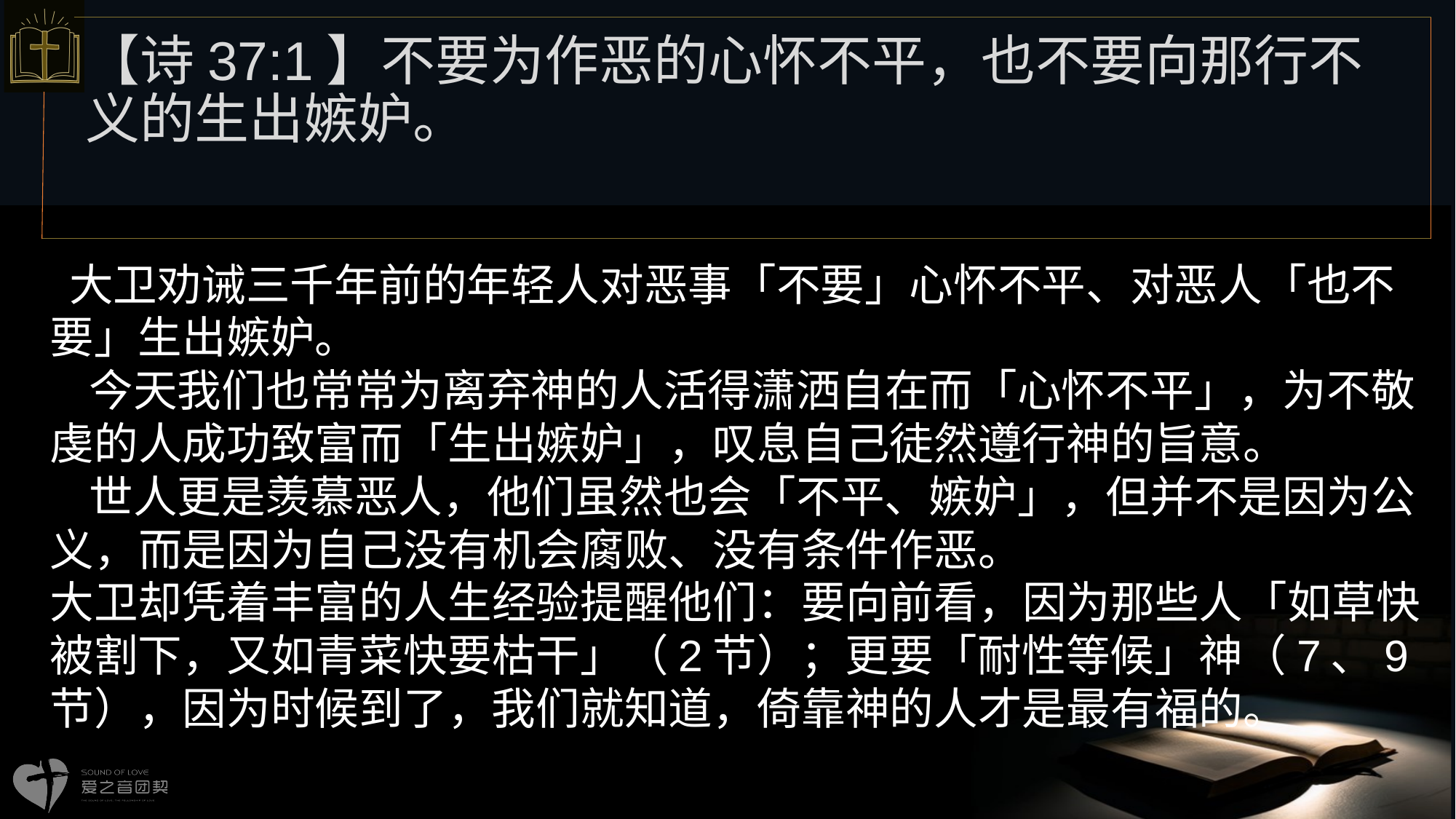

【诗37:1】不要为作恶的心怀不平，也不要向那行不义的生出嫉妒。
# 大卫劝诫三千年前的年轻人对恶事「不要」心怀不平、对恶人「也不要」生出嫉妒。 今天我们也常常为离弃神的人活得潇洒自在而「心怀不平」，为不敬虔的人成功致富而「生出嫉妒」，叹息自己徒然遵行神的旨意。 世人更是羡慕恶人，他们虽然也会「不平、嫉妒」，但并不是因为公义，而是因为自己没有机会腐败、没有条件作恶。 大卫却凭着丰富的人生经验提醒他们：要向前看，因为那些人「如草快被割下，又如青菜快要枯干」（2节）；更要「耐性等候」神（7、9节），因为时候到了，我们就知道，倚靠神的人才是最有福的。